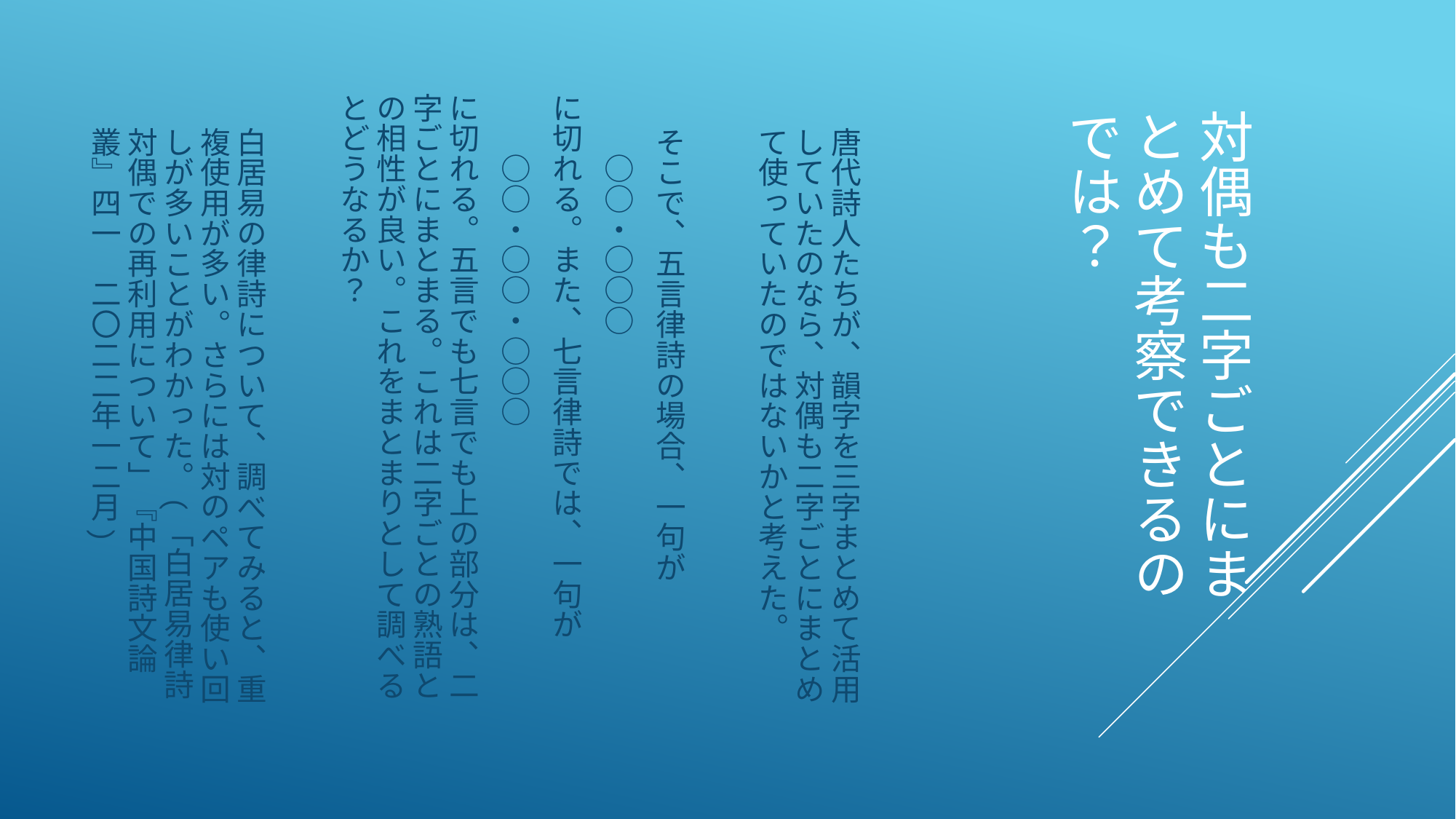

唐代詩人たちが、韻字を三字まとめて活用していたのなら、対偶も二字ごとにまとめて使っていたのではないかと考えた。

そこで、五言律詩の場合、一句が
　　○○・○○○
に切れる。また、七言律詩では、一句が
　　○○・○○・○○○
に切れる。五言でも七言でも上の部分は、二字ごとにまとまる。これは二字ごとの熟語との相性が良い。これをまとまりとして調べるとどうなるか？

白居易の律詩について、調べてみると、重複使用が多い。さらには対のペアも使い回しが多いことがわかった。(「白居易律詩対偶での再利用について」『中国詩文論叢』四一　二〇二二年一二月)
# 対偶も二字ごとにまとめて考察できるのでは？